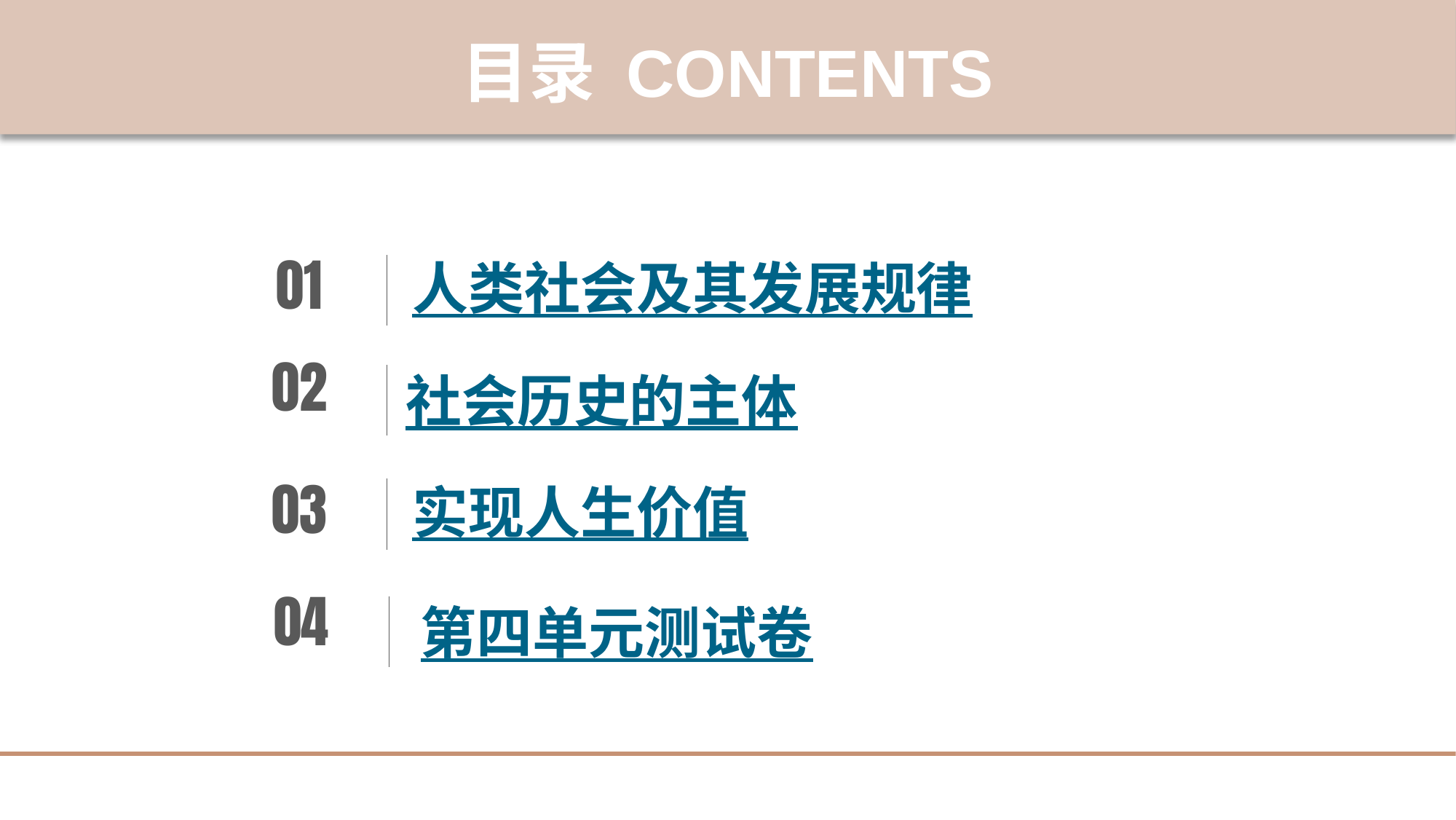

目录 CONTENTS
人类社会及其发展规律
01
02
社会历史的主体
实现人生价值
03
04
第四单元测试卷